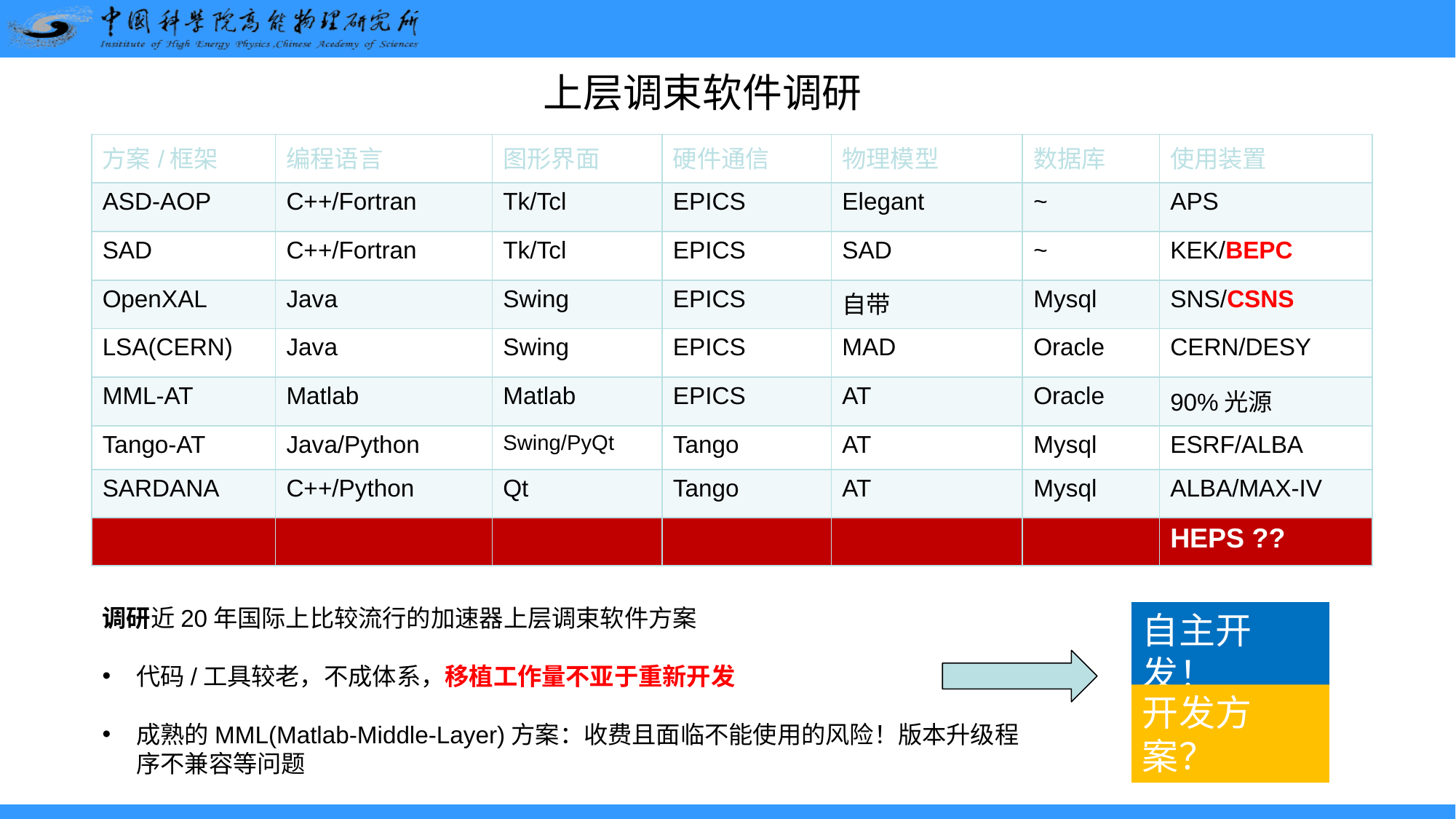

# 上层调束软件调研
| 方案/框架 | 编程语言 | 图形界面 | 硬件通信 | 物理模型 | 数据库 | 使用装置 |
| --- | --- | --- | --- | --- | --- | --- |
| ASD-AOP | C++/Fortran | Tk/Tcl | EPICS | Elegant | ~ | APS |
| SAD | C++/Fortran | Tk/Tcl | EPICS | SAD | ~ | KEK/BEPC |
| OpenXAL | Java | Swing | EPICS | 自带 | Mysql | SNS/CSNS |
| LSA(CERN) | Java | Swing | EPICS | MAD | Oracle | CERN/DESY |
| MML-AT | Matlab | Matlab | EPICS | AT | Oracle | 90%光源 |
| Tango-AT | Java/Python | Swing/PyQt | Tango | AT | Mysql | ESRF/ALBA |
| SARDANA | C++/Python | Qt | Tango | AT | Mysql | ALBA/MAX-IV |
|  |  |  |  |  |  | HEPS ?? |
调研近20年国际上比较流行的加速器上层调束软件方案

代码/工具较老，不成体系，移植工作量不亚于重新开发

成熟的MML(Matlab-Middle-Layer)方案：收费且面临不能使用的风险！版本升级程序不兼容等问题
自主开发！

开发方案？